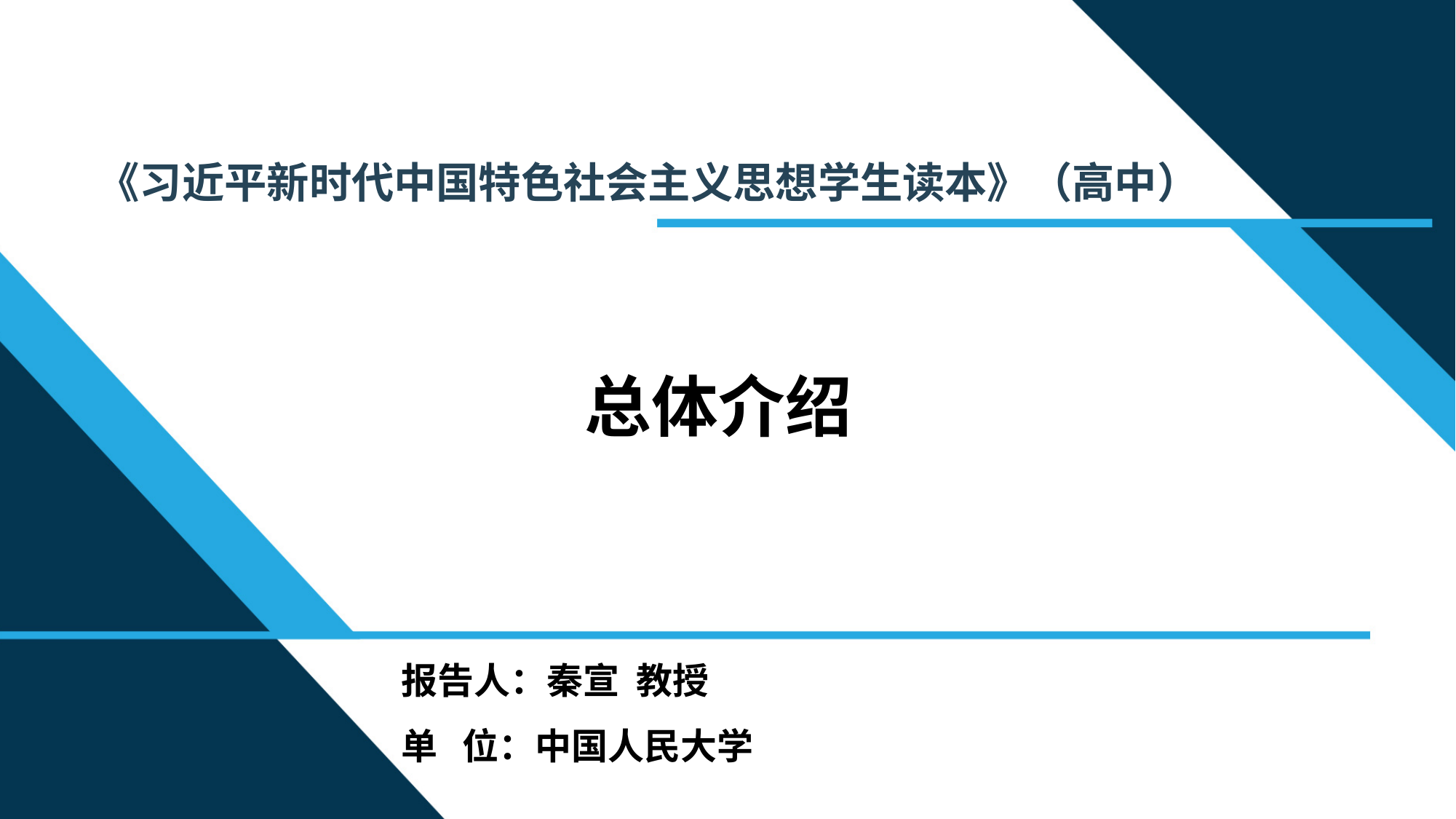

《习近平新时代中国特色社会主义思想学生读本》（高中）

总体介绍

报告人：秦宣  教授
单   位：中国人民大学